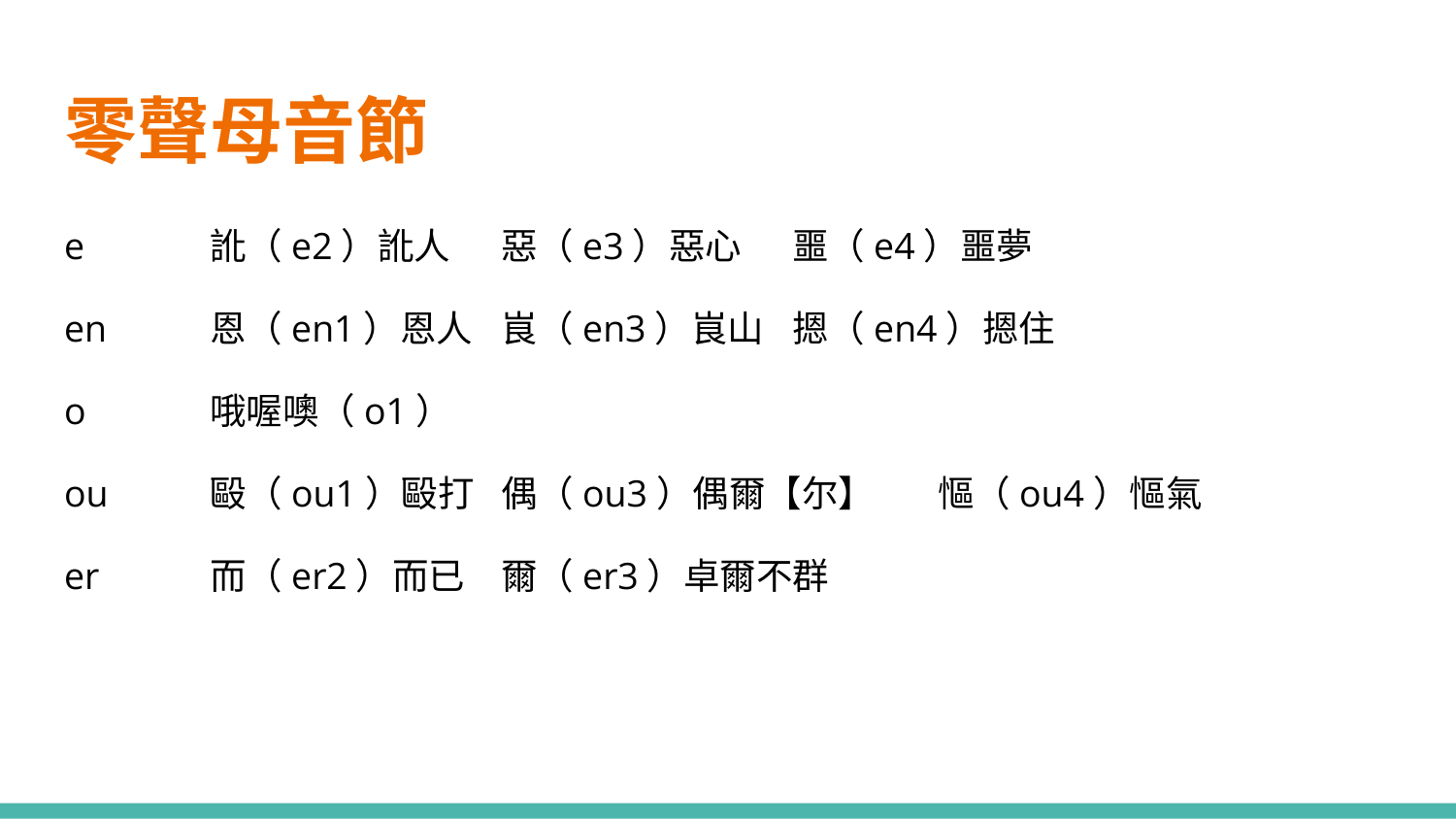

# 零聲母音節
e	訛（e2）訛人	惡（e3）惡心	噩（e4）噩夢
en	恩（en1）恩人	峎（en3）峎山	摁（en4）摁住
o	哦喔噢（o1）
ou	毆（ou1）毆打	偶（ou3）偶爾【尔】	慪（ou4）慪氣
er	而（er2）而已	爾（er3）卓爾不群